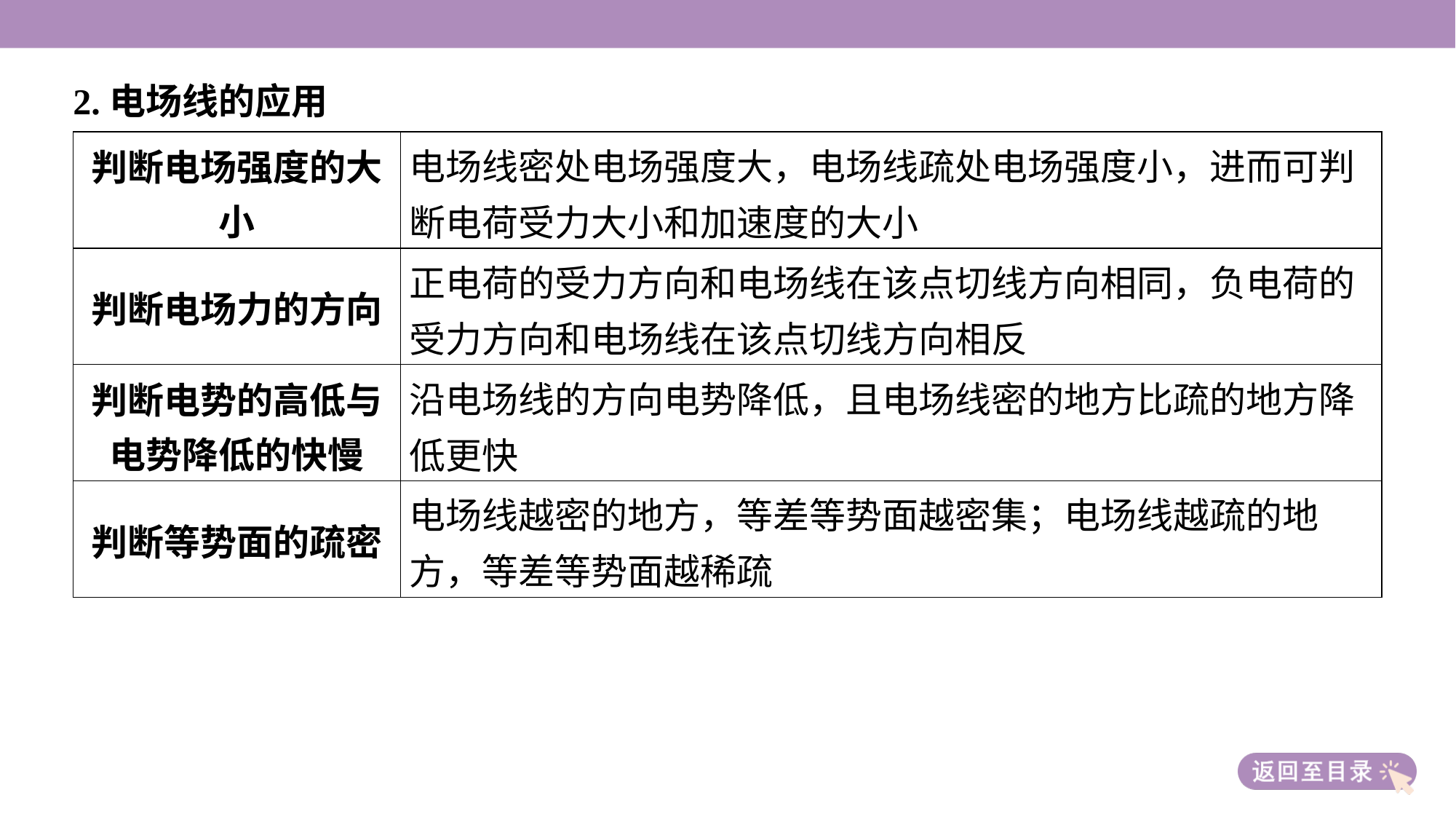

2.电场线的应用
| 判断电场强度的大 小 | 电场线密处电场强度大，电场线疏处电场强度小，进而可判 断电荷受力大小和加速度的大小 |
| --- | --- |
| 判断电场力的方向 | 正电荷的受力方向和电场线在该点切线方向相同，负电荷的 受力方向和电场线在该点切线方向相反 |
| 判断电势的高低与 电势降低的快慢 | 沿电场线的方向电势降低，且电场线密的地方比疏的地方降 低更快 |
| 判断等势面的疏密 | 电场线越密的地方，等差等势面越密集；电场线越疏的地 方，等差等势面越稀疏 |